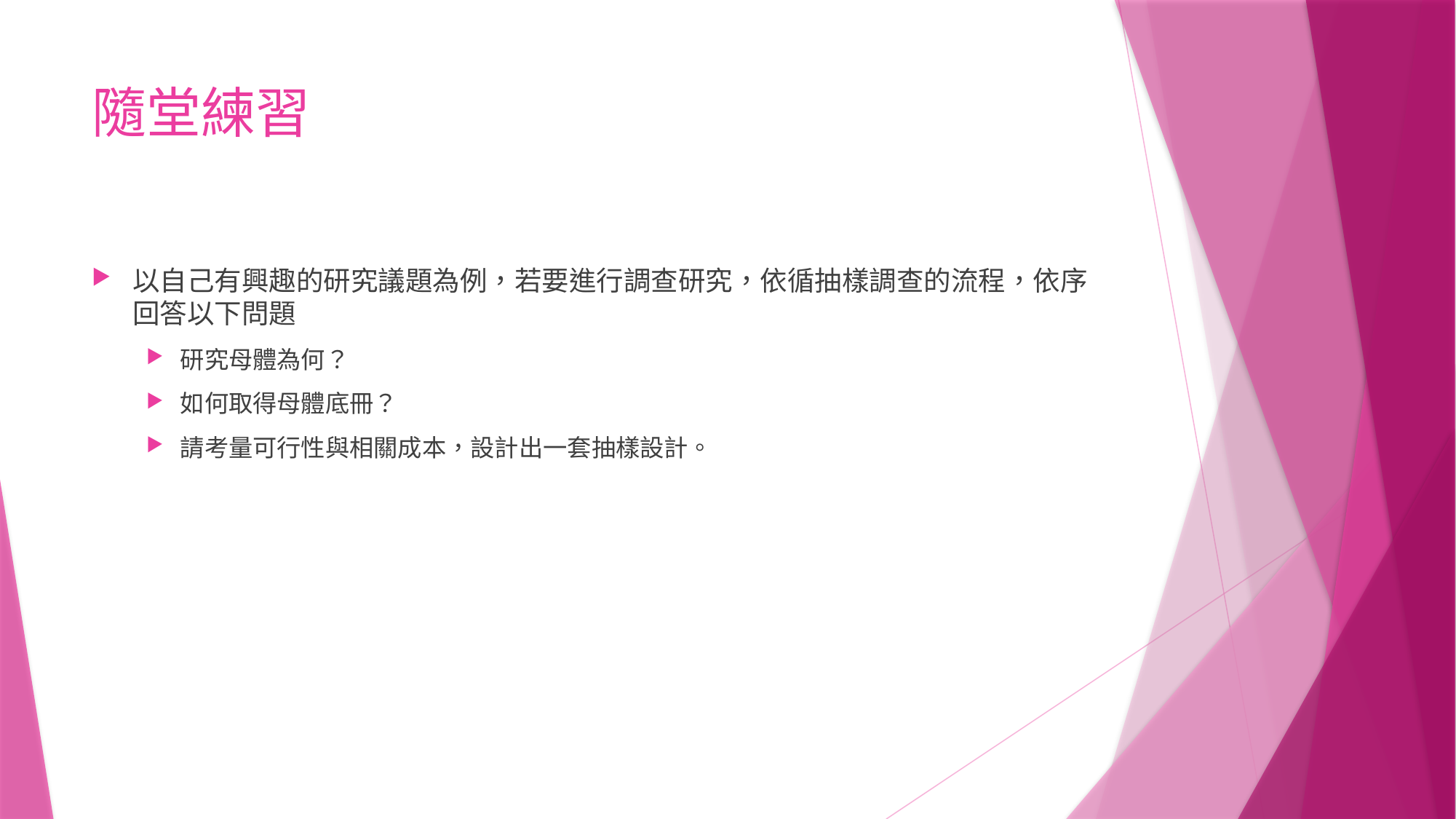

# 隨堂練習
以自己有興趣的研究議題為例，若要進行調查研究，依循抽樣調查的流程，依序回答以下問題
研究母體為何？
如何取得母體底冊？
請考量可行性與相關成本，設計出一套抽樣設計。